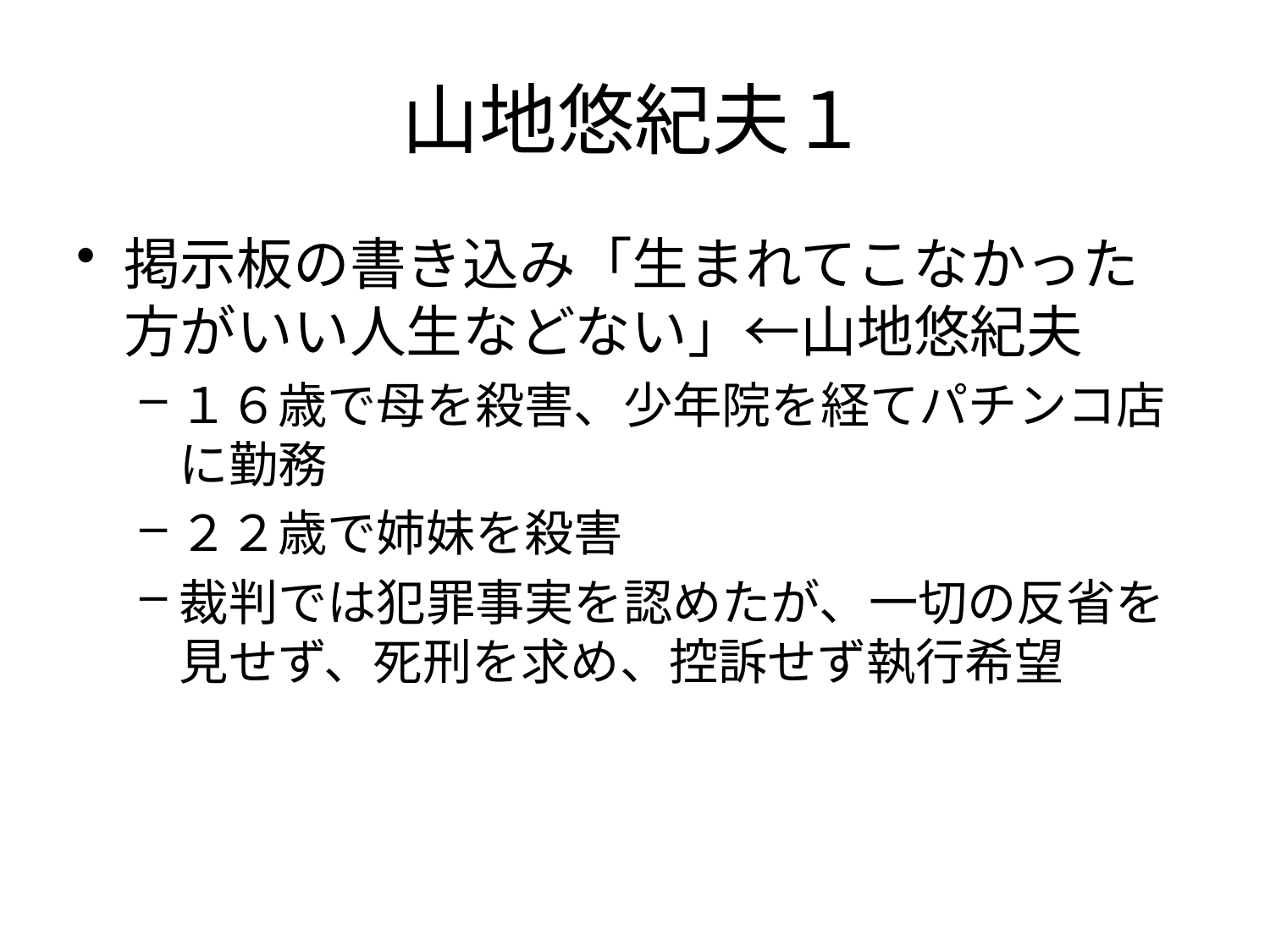

# 山地悠紀夫１
掲示板の書き込み「生まれてこなかった方がいい人生などない」←山地悠紀夫
１６歳で母を殺害、少年院を経てパチンコ店に勤務
２２歳で姉妹を殺害
裁判では犯罪事実を認めたが、一切の反省を見せず、死刑を求め、控訴せず執行希望